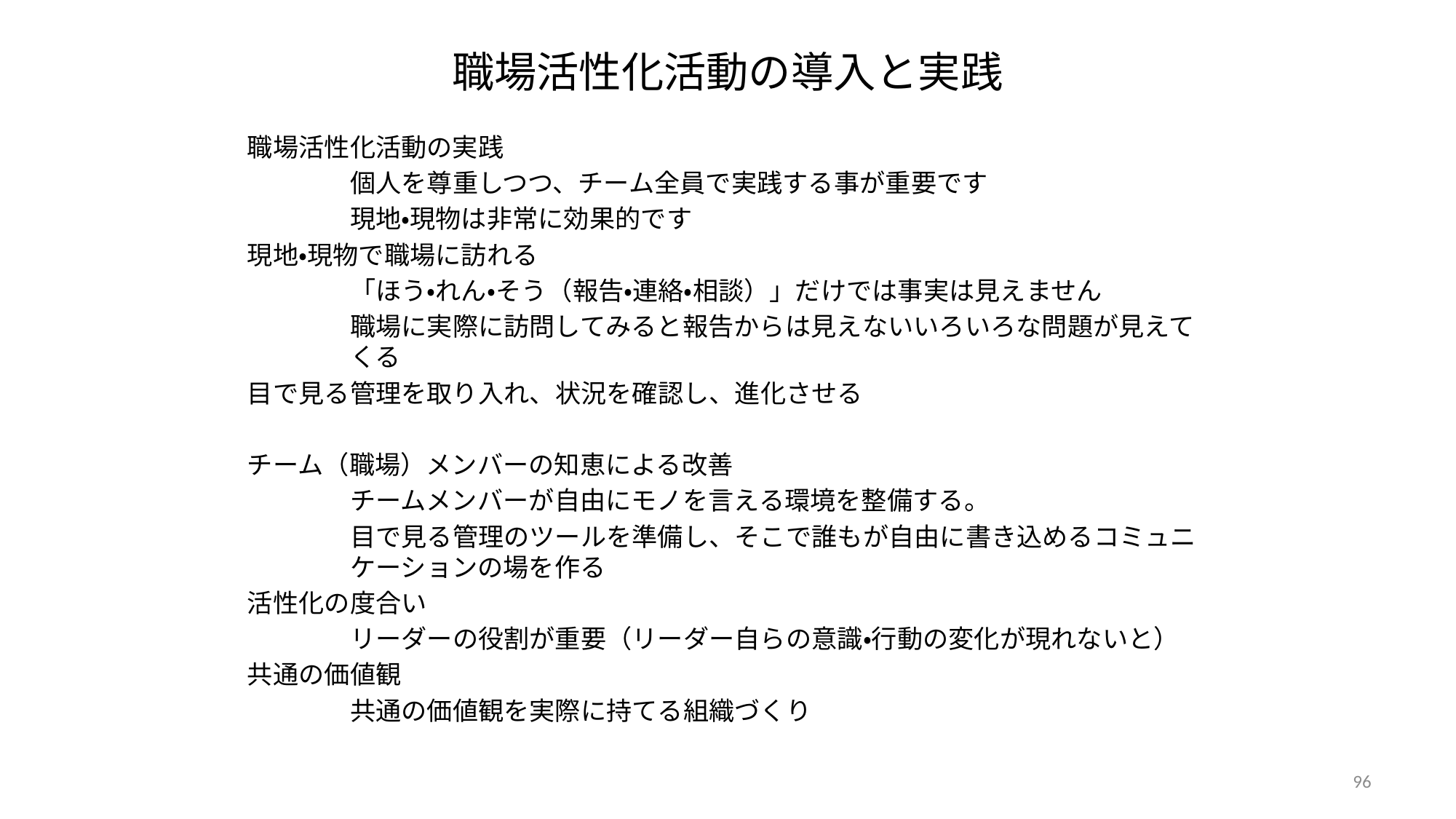

# 職場活性化活動の導入と実践
職場活性化活動の実践
	個人を尊重しつつ、チーム全員で実践する事が重要です
	現地・現物は非常に効果的です
現地・現物で職場に訪れる
	「ほう・れん・そう（報告・連絡・相談）」だけでは事実は見えません
	職場に実際に訪問してみると報告からは見えないいろいろな問題が見えて	くる
目で見る管理を取り入れ、状況を確認し、進化させる

チーム（職場）メンバーの知恵による改善
	チームメンバーが自由にモノを言える環境を整備する。
	目で見る管理のツールを準備し、そこで誰もが自由に書き込めるコミュニ	ケーションの場を作る
活性化の度合い
	リーダーの役割が重要（リーダー自らの意識・行動の変化が現れないと）
共通の価値観
	共通の価値観を実際に持てる組織づくり
96